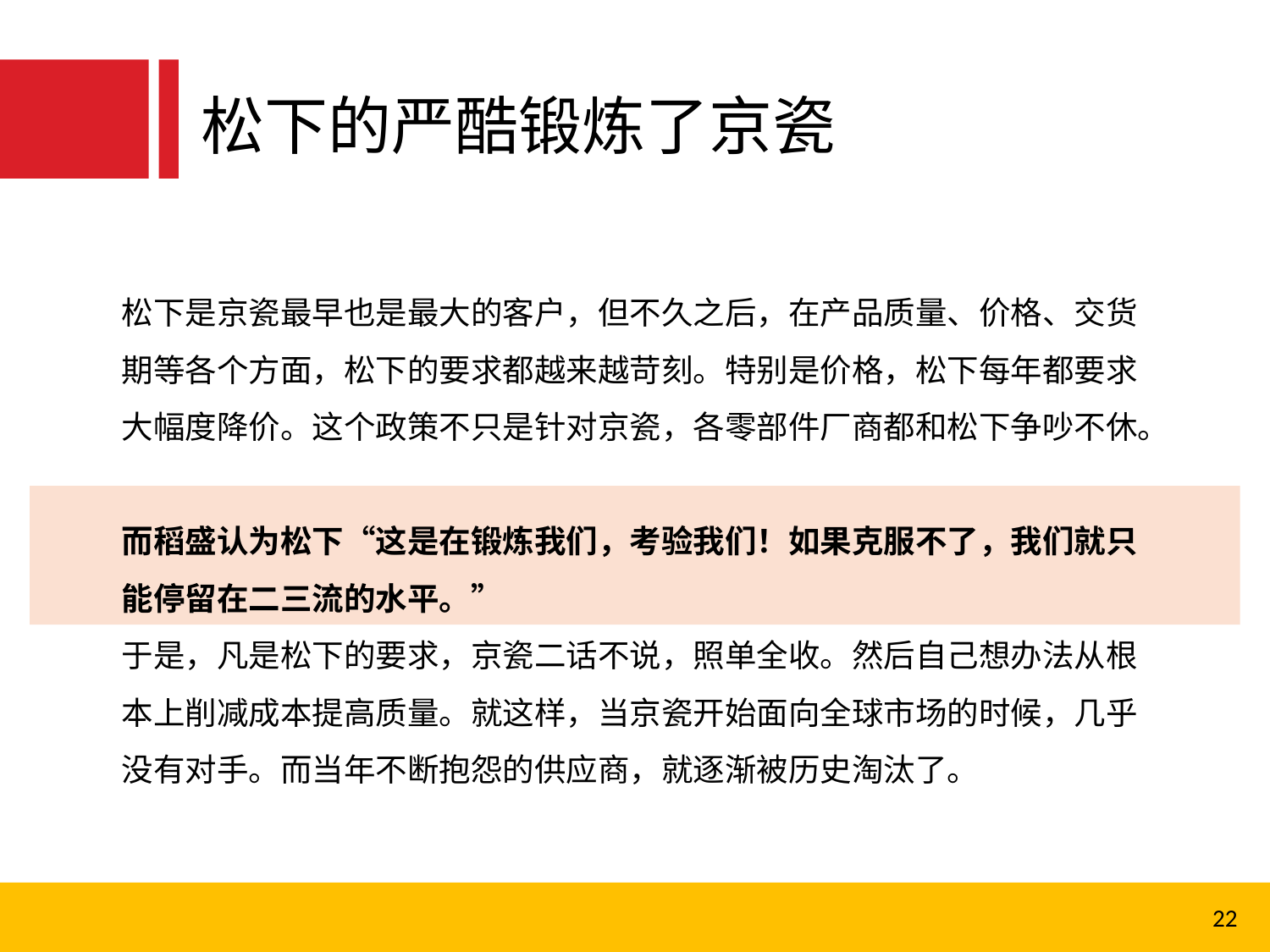

松下的严酷锻炼了京瓷
松下是京瓷最早也是最大的客户，但不久之后，在产品质量、价格、交货期等各个方面，松下的要求都越来越苛刻。特别是价格，松下每年都要求大幅度降价。这个政策不只是针对京瓷，各零部件厂商都和松下争吵不休。

而稻盛认为松下“这是在锻炼我们，考验我们！如果克服不了，我们就只能停留在二三流的水平。”
于是，凡是松下的要求，京瓷二话不说，照单全收。然后自己想办法从根本上削减成本提高质量。就这样，当京瓷开始面向全球市场的时候，几乎没有对手。而当年不断抱怨的供应商，就逐渐被历史淘汰了。

22